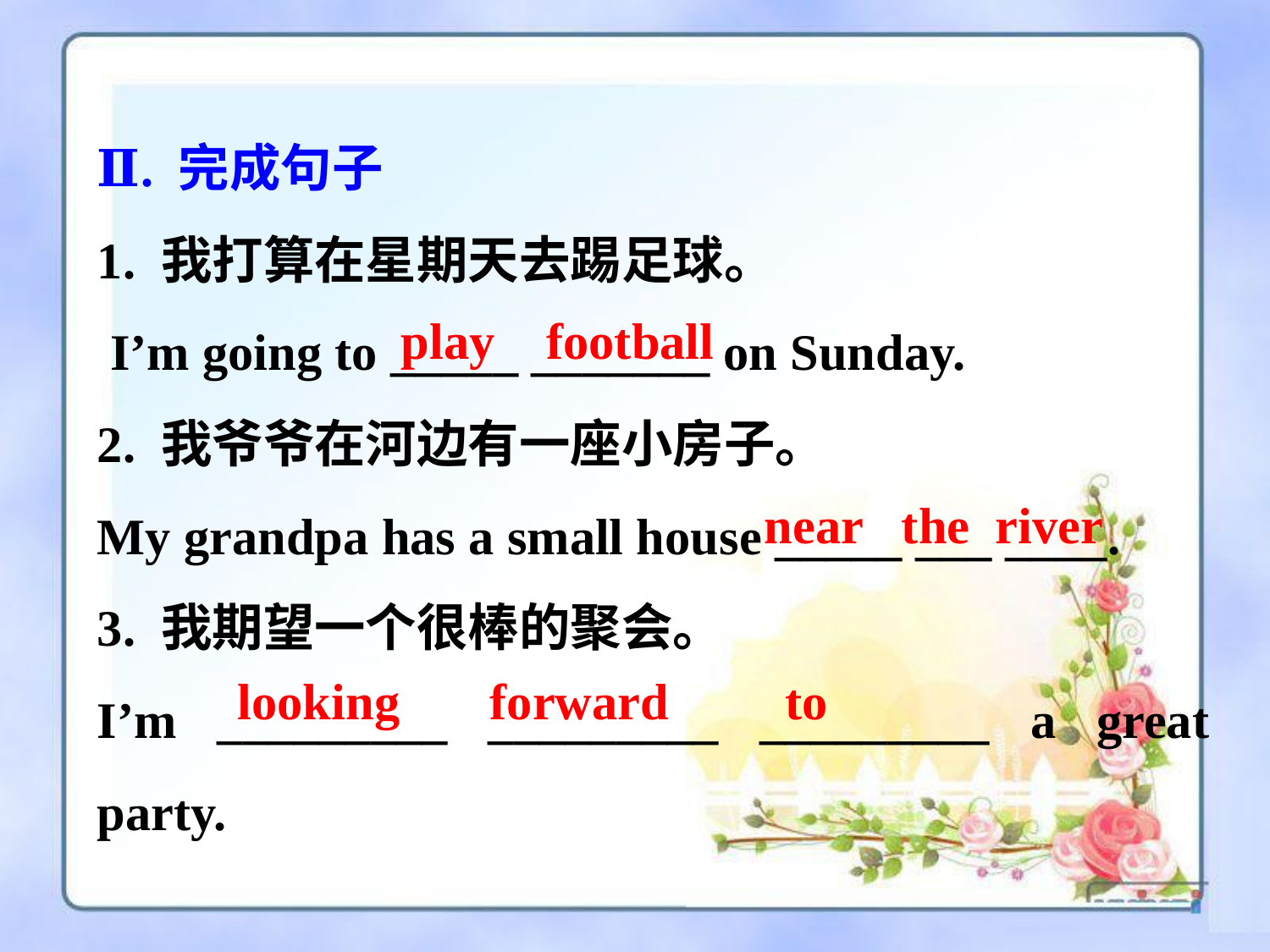

Ⅱ. 完成句子
1. 我打算在星期天去踢足球。
 I’m going to _____ _______ on Sunday.
2. 我爷爷在河边有一座小房子。
My grandpa has a small house _____ ___ ____.
3. 我期望一个很棒的聚会。
I’m _________ _________ _________ a great party.
play    football
near   the  river
looking       forward         to